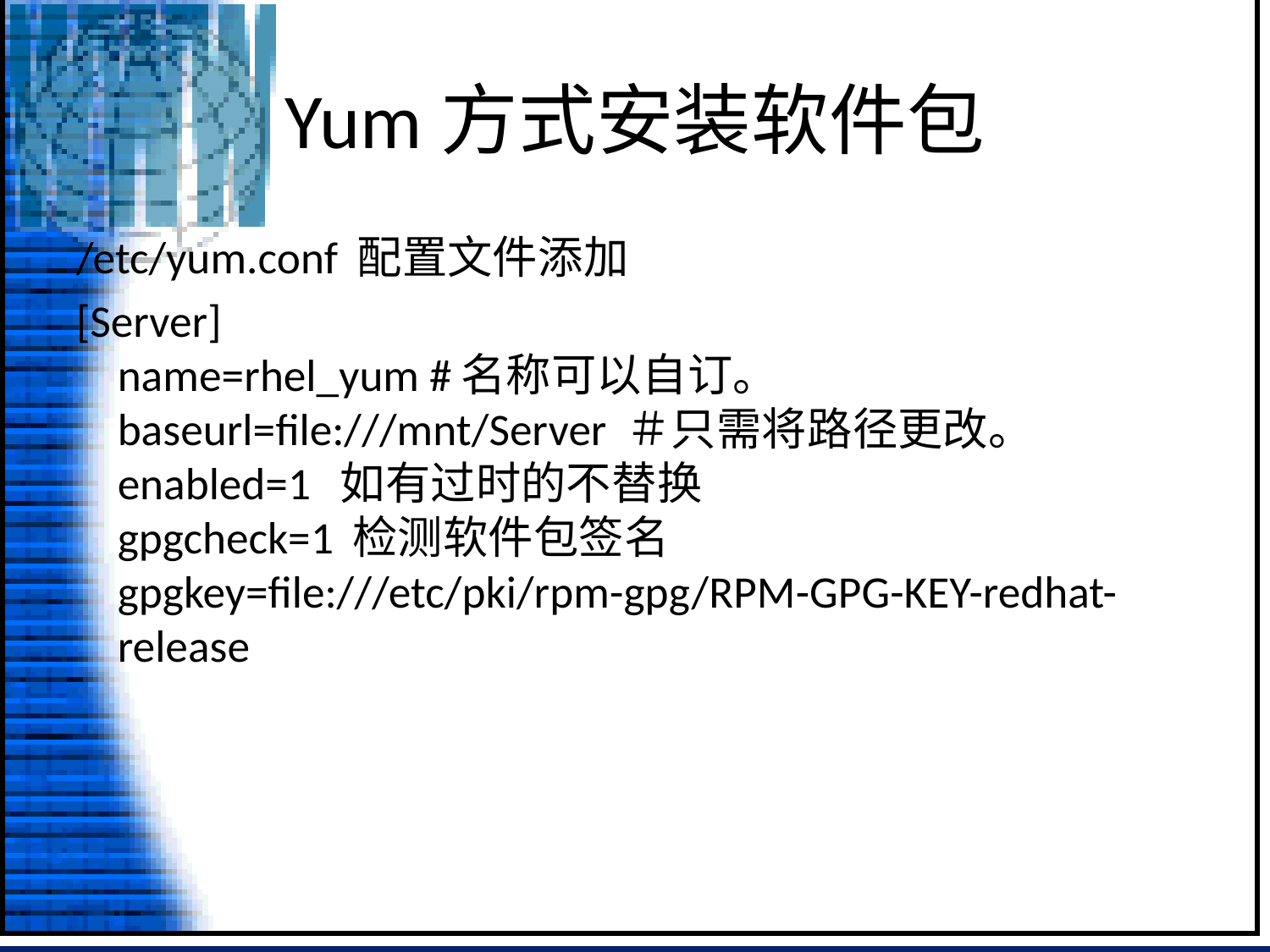

# Yum方式安装软件包
/etc/yum.conf 配置文件添加
[Server]
name=rhel_yum #名称可以自订。
baseurl=file:///mnt/Server ＃只需将路径更改。
enabled=1  如有过时的不替换
gpgcheck=1 检测软件包签名
gpgkey=file:///etc/pki/rpm-gpg/RPM-GPG-KEY-redhat-release